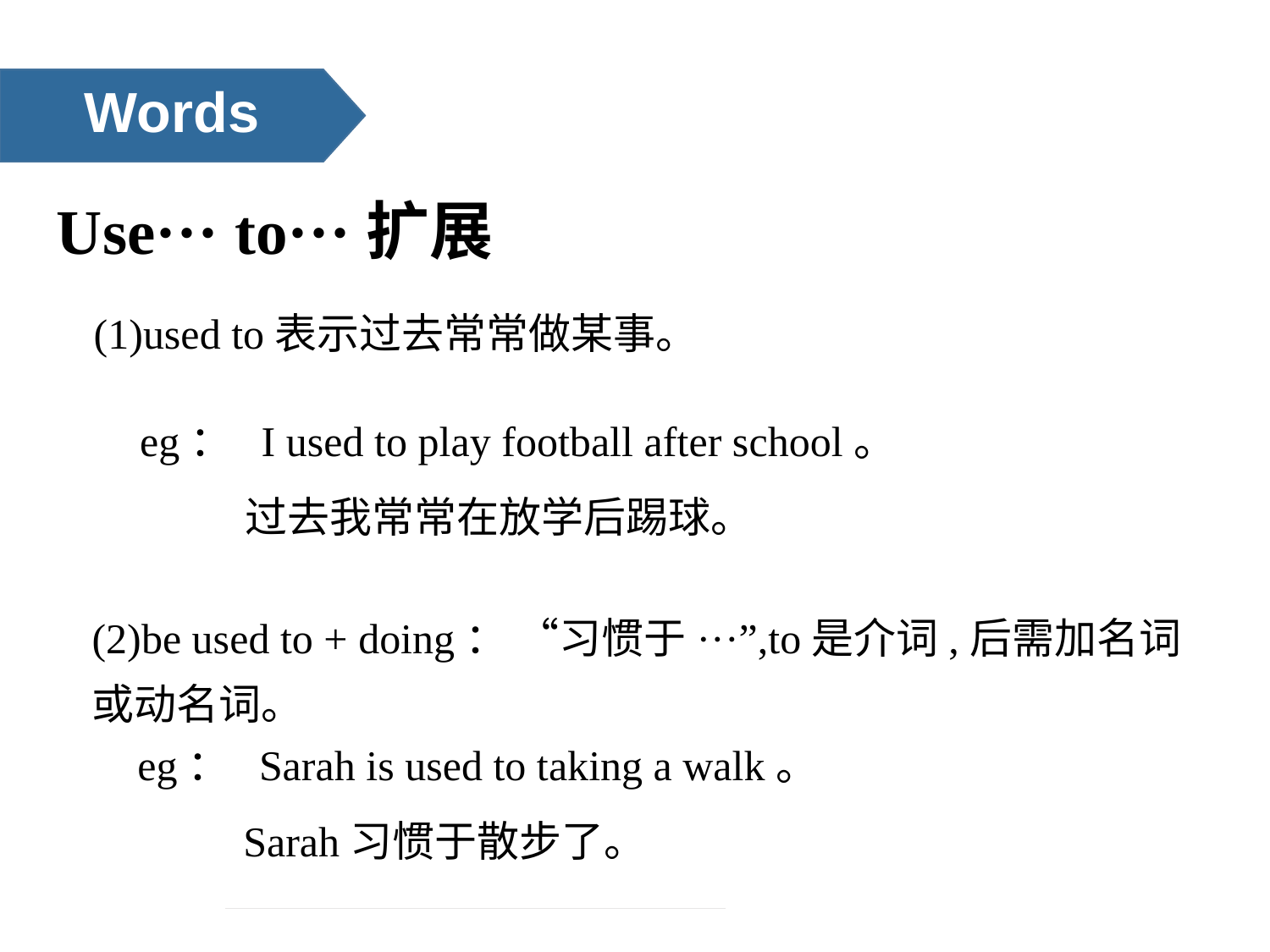

Words
Use··· to···扩展
(1)used to表示过去常常做某事。
eg：  I used to play football after school。
          过去我常常在放学后踢球。
(2)be used to + doing： “习惯于···”,to是介词,后需加名词或动名词。
eg：  Sarah is used to taking a walk。
          Sarah习惯于散步了。